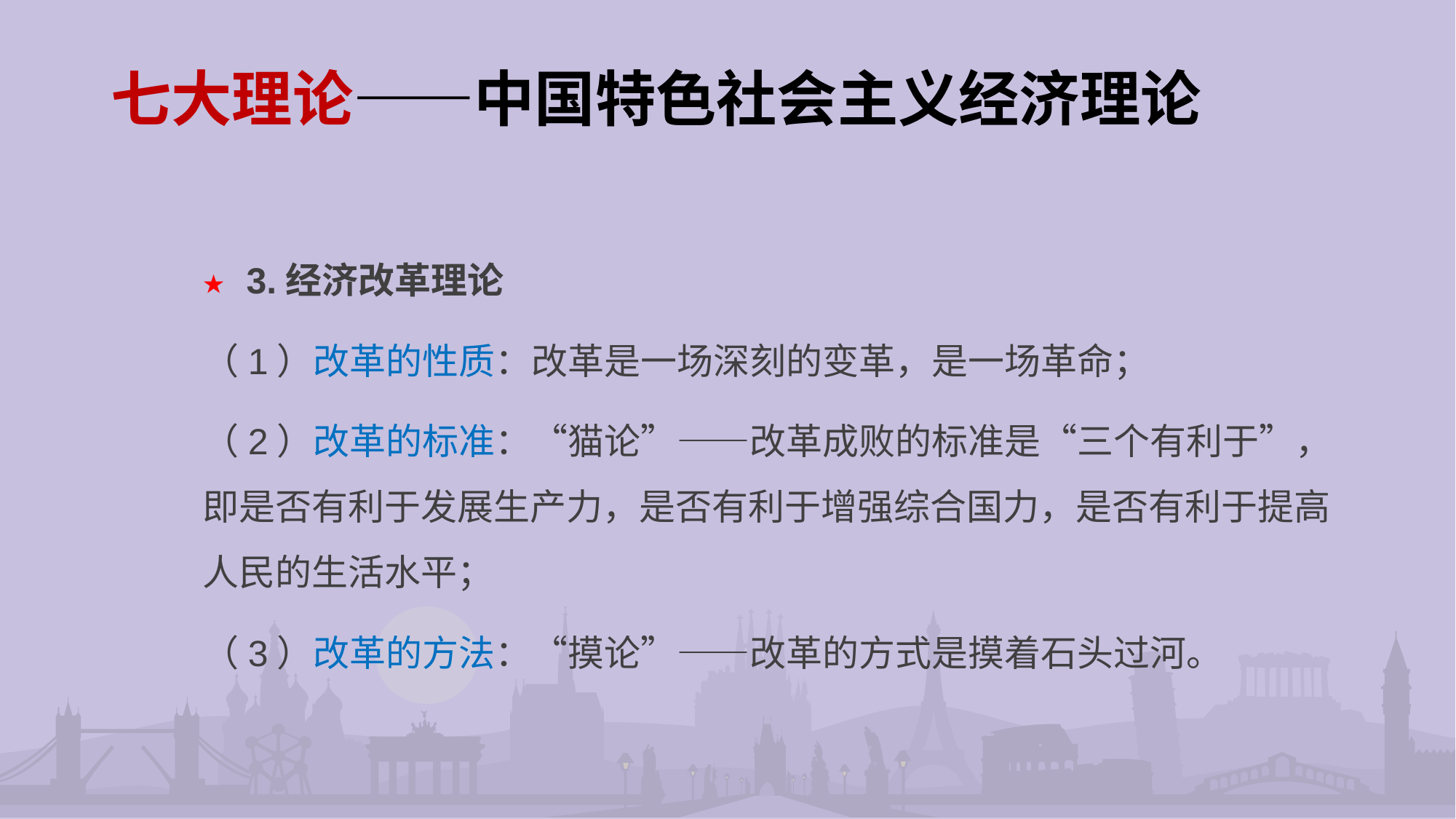

# 七大理论——中国特色社会主义经济理论
★ 3.经济改革理论
（1）改革的性质：改革是一场深刻的变革，是一场革命；
（2）改革的标准：“猫论”——改革成败的标准是“三个有利于”，即是否有利于发展生产力，是否有利于增强综合国力，是否有利于提高人民的生活水平；
（3）改革的方法：“摸论”——改革的方式是摸着石头过河。